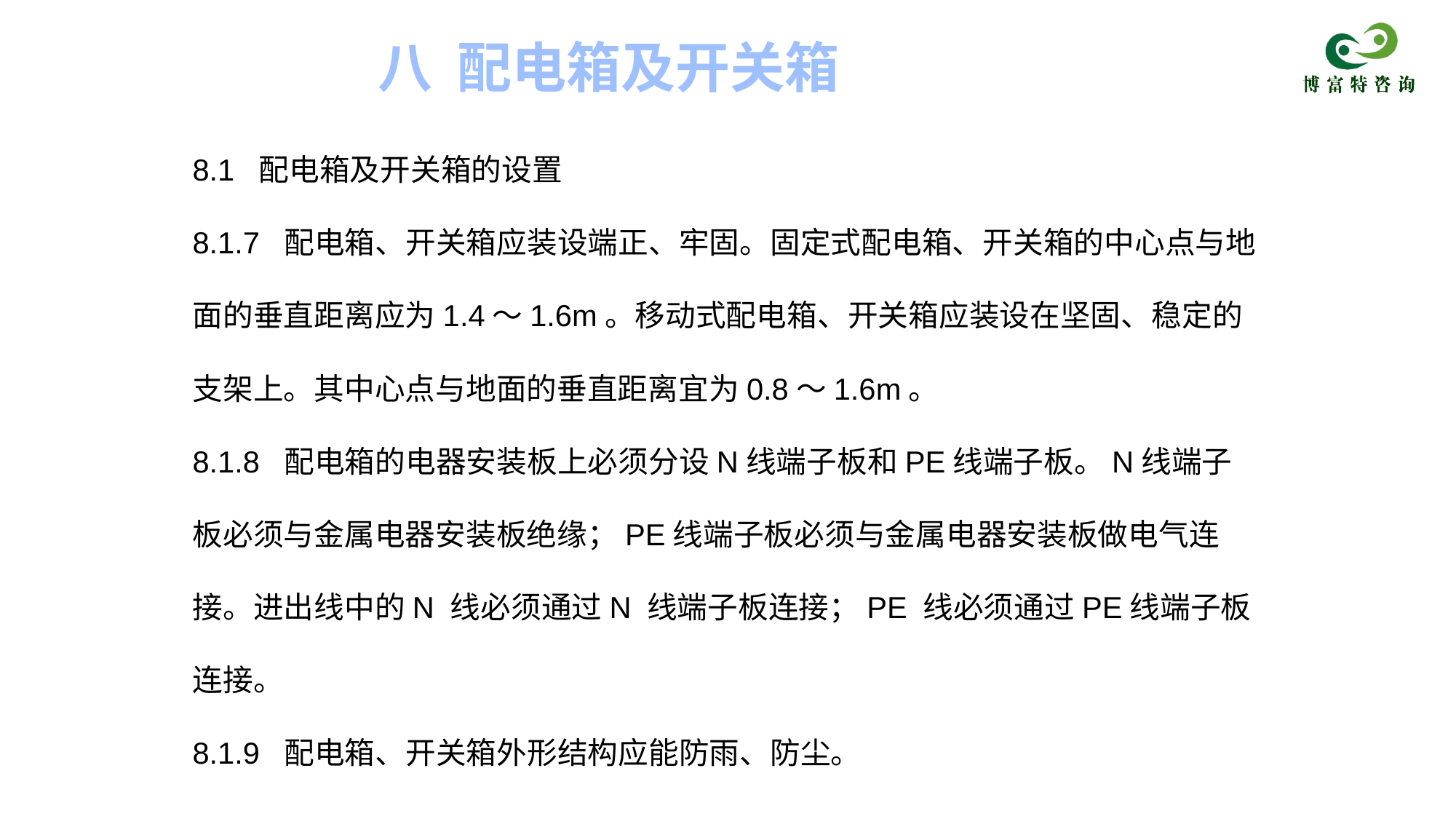

八  配电箱及开关箱
8.1  配电箱及开关箱的设置
8.1.7  配电箱、开关箱应装设端正、牢固。固定式配电箱、开关箱的中心点与地面的垂直距离应为1.4～1.6m。移动式配电箱、开关箱应装设在坚固、稳定的支架上。其中心点与地面的垂直距离宜为0.8～1.6m。
8.1.8  配电箱的电器安装板上必须分设N线端子板和PE线端子板。N线端子板必须与金属电器安装板绝缘；PE线端子板必须与金属电器安装板做电气连接。进出线中的N 线必须通过N 线端子板连接；PE 线必须通过PE线端子板连接。
8.1.9  配电箱、开关箱外形结构应能防雨、防尘。